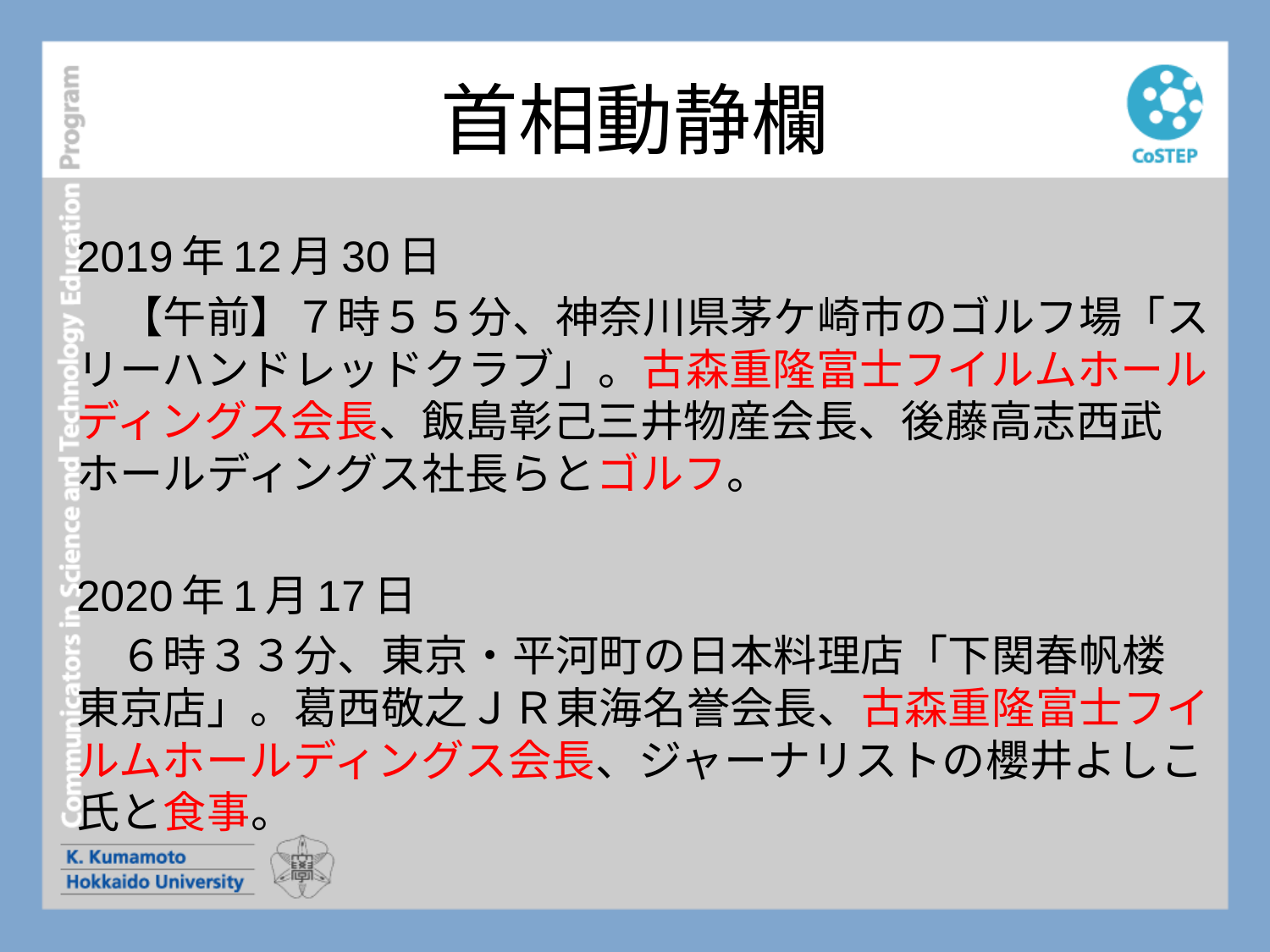

# 首相動静欄
2019年12月30日
　【午前】７時５５分、神奈川県茅ケ崎市のゴルフ場「スリーハンドレッドクラブ」。古森重隆富士フイルムホールディングス会長、飯島彰己三井物産会長、後藤高志西武ホールディングス社長らとゴルフ。

2020年1月17日
　６時３３分、東京・平河町の日本料理店「下関春帆楼　東京店」。葛西敬之ＪＲ東海名誉会長、古森重隆富士フイルムホールディングス会長、ジャーナリストの櫻井よしこ氏と食事。